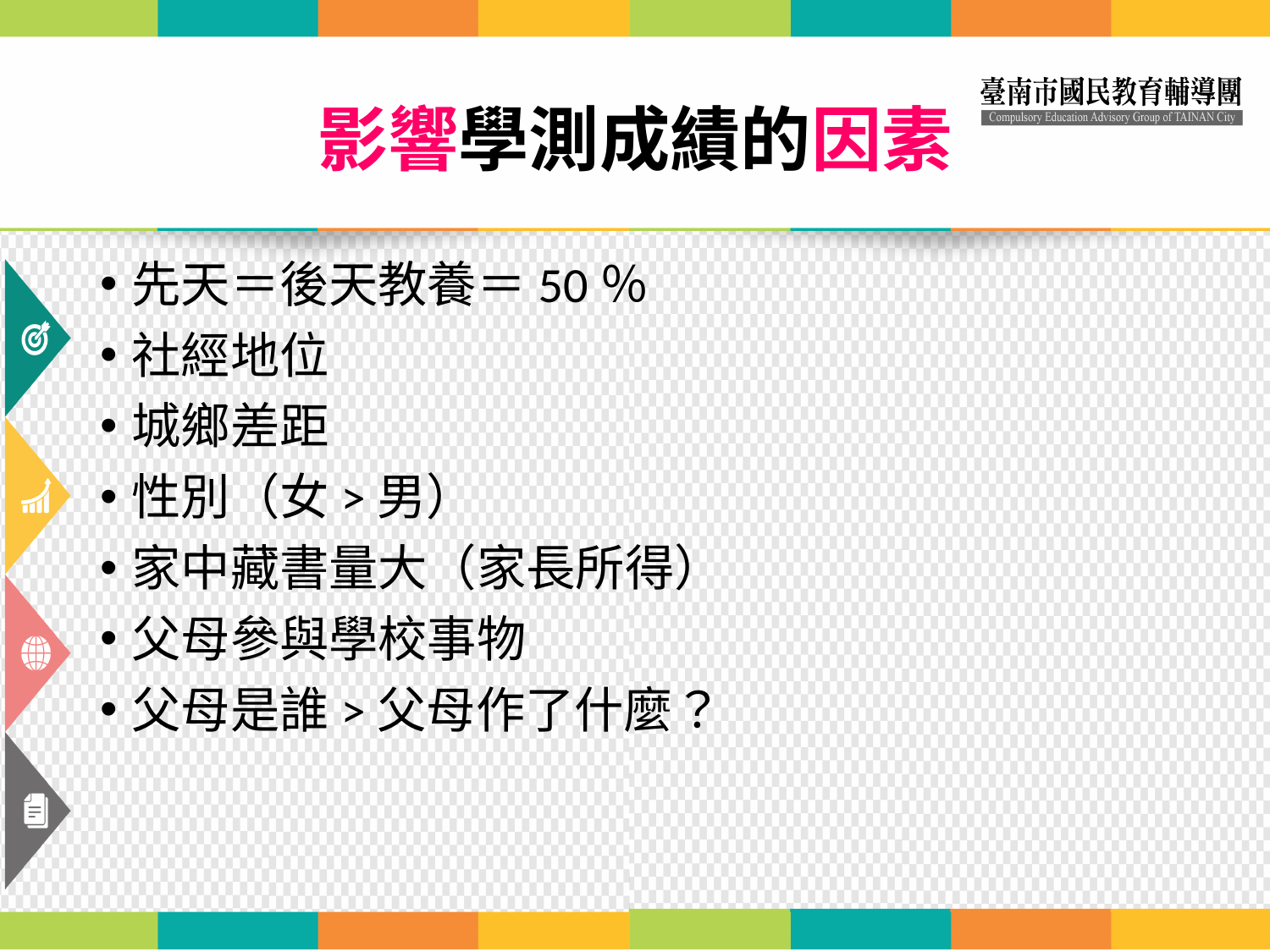

# 影響學測成績的因素
先天＝後天教養＝50％
社經地位
城鄉差距
性別（女>男）
家中藏書量大（家長所得）
父母參與學校事物
父母是誰>父母作了什麼？